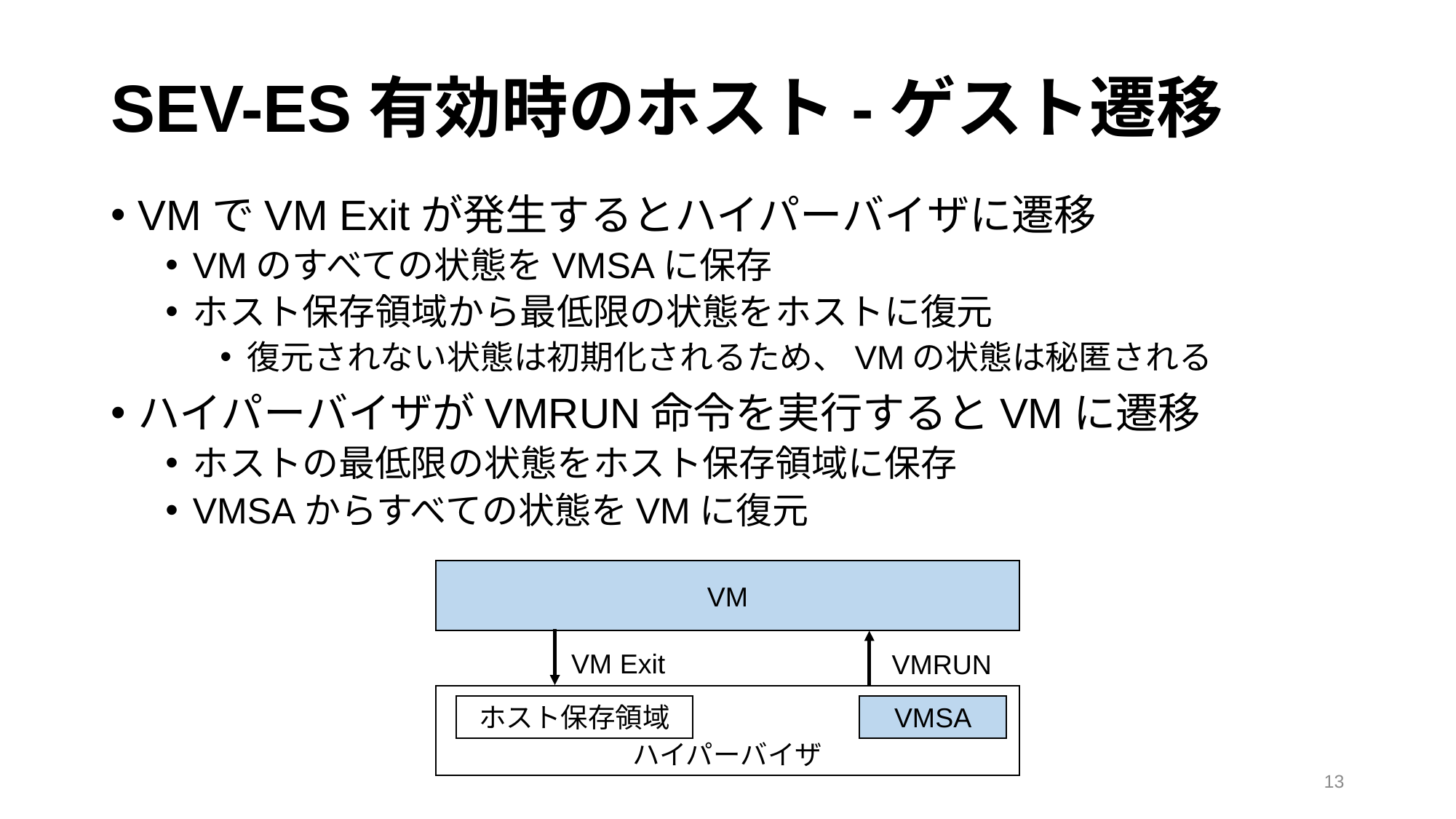

# SEV-ES有効時のホスト-ゲスト遷移
VMでVM Exitが発生するとハイパーバイザに遷移
VMのすべての状態をVMSAに保存
ホスト保存領域から最低限の状態をホストに復元
復元されない状態は初期化されるため、VMの状態は秘匿される
ハイパーバイザがVMRUN命令を実行するとVMに遷移
ホストの最低限の状態をホスト保存領域に保存
VMSAからすべての状態をVMに復元
VM
VM Exit
VMRUN
ハイパーバイザ
ホスト保存領域
VMSA
13